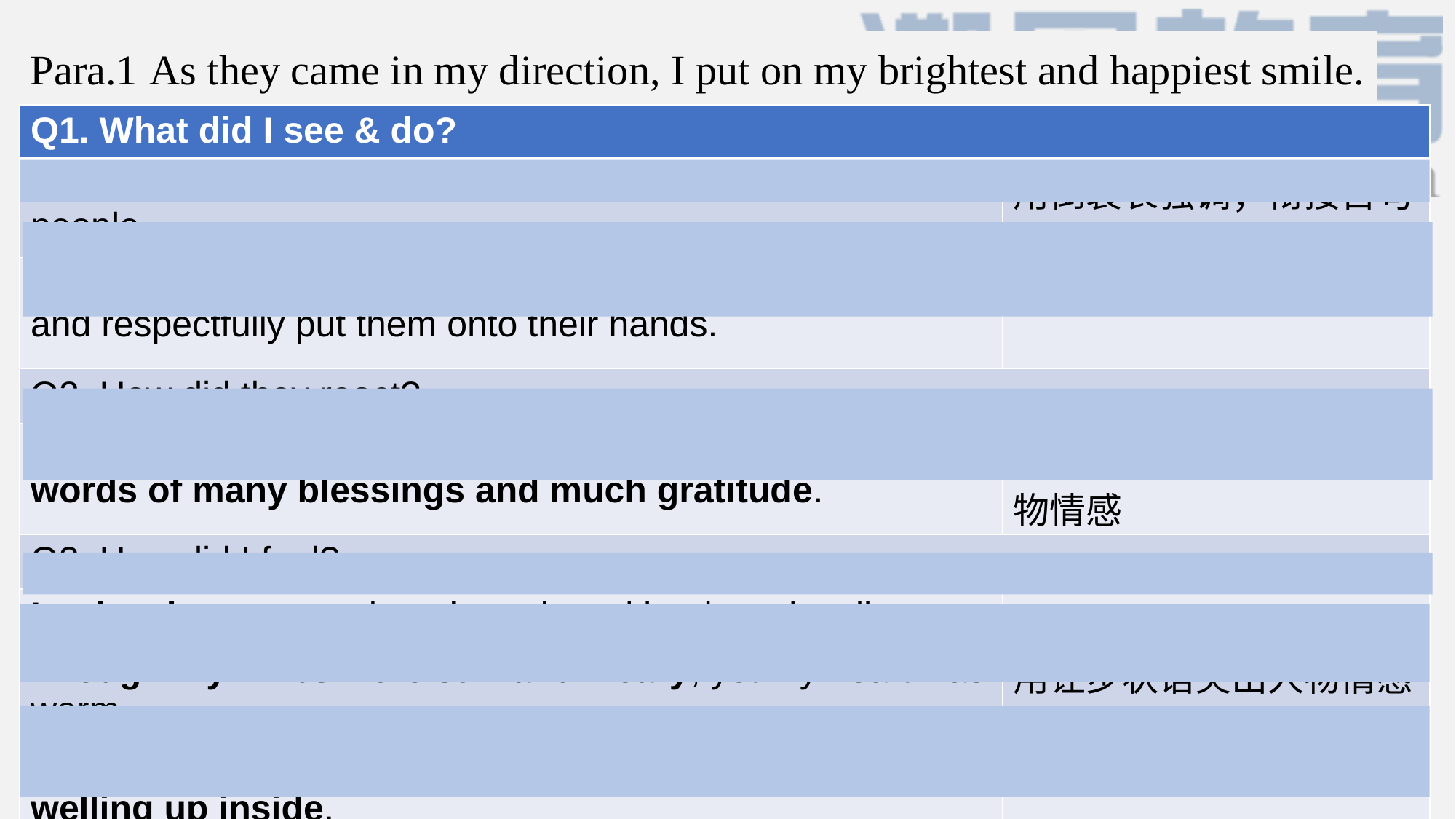

Para.1 As they came in my direction, I put on my brightest and happiest smile.

| Q1. What did I see & do? |  |
| --- | --- |
| In front of me was a continuous stream of homeless people | 用倒装表强调；衔接首句 |
| I found myself busy in scooping the dinner into their bowls and respectfully put them onto their hands. | 用具体动作表现画面 |
| Q2. How did they react? |  |
| When those hungry people shuffled off, they also left with words of many blessings and much gratitude. | 用with复合结构表达人物情感 |
| Q3. How did I feel? |  |
| It stirred me to see them beaming with a broad smile. | 用名词性从句表达情感 |
| Though my limbs were stiff and weary, yet my heart was warm. | 用让步状语突出人物情感 |
| Seeing what I did make their day, I felt a deep pleasure welling up inside. | 用关键信息衔接下文 |